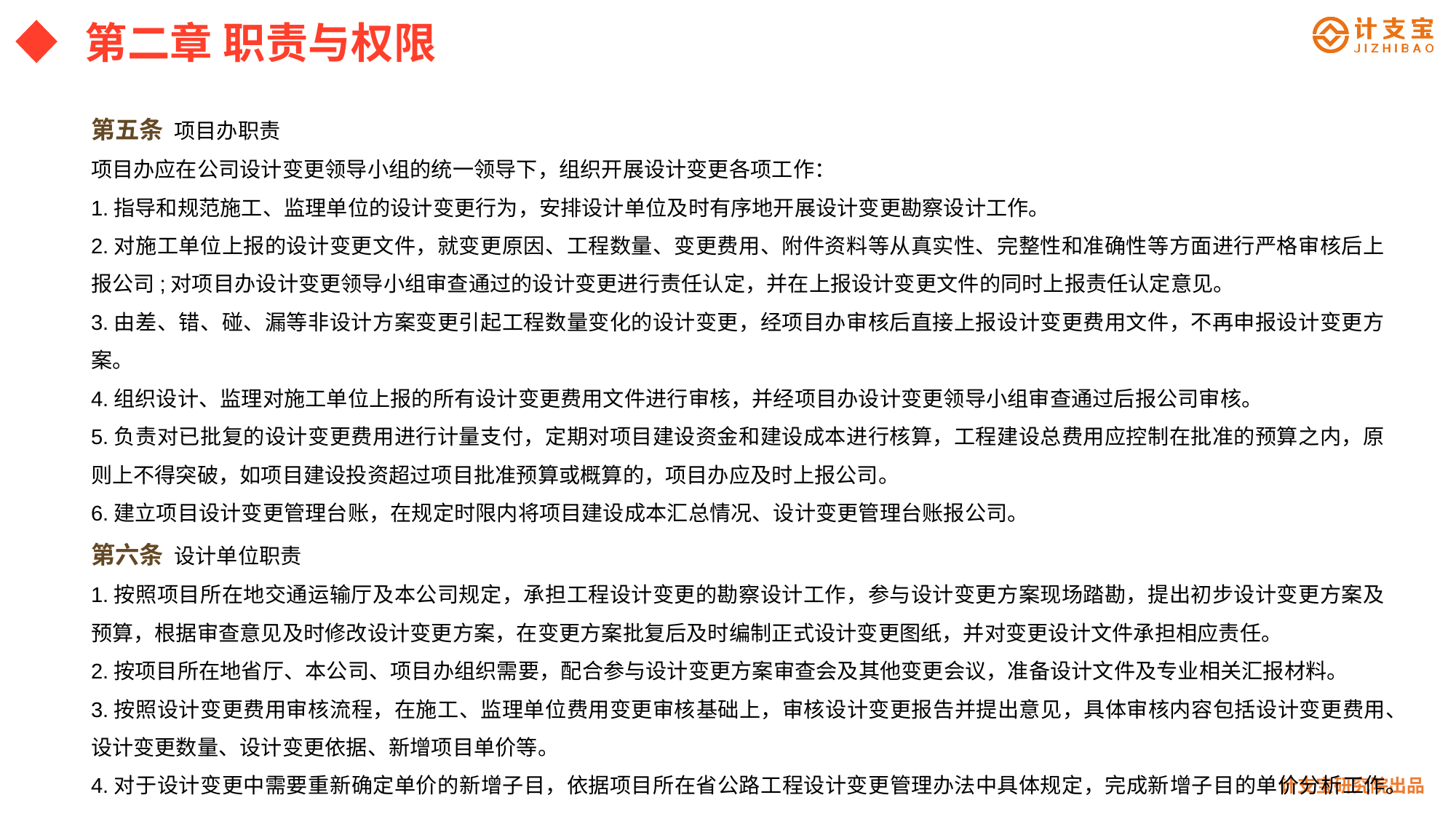

第二章 职责与权限

第五条  项目办职责
项目办应在公司设计变更领导小组的统一领导下，组织开展设计变更各项工作：
1.指导和规范施工、监理单位的设计变更行为，安排设计单位及时有序地开展设计变更勘察设计工作。
2.对施工单位上报的设计变更文件，就变更原因、工程数量、变更费用、附件资料等从真实性、完整性和准确性等方面进行严格审核后上报公司;对项目办设计变更领导小组审查通过的设计变更进行责任认定，并在上报设计变更文件的同时上报责任认定意见。
3.由差、错、碰、漏等非设计方案变更引起工程数量变化的设计变更，经项目办审核后直接上报设计变更费用文件，不再申报设计变更方案。
4.组织设计、监理对施工单位上报的所有设计变更费用文件进行审核，并经项目办设计变更领导小组审查通过后报公司审核。
5.负责对已批复的设计变更费用进行计量支付，定期对项目建设资金和建设成本进行核算，工程建设总费用应控制在批准的预算之内，原则上不得突破，如项目建设投资超过项目批准预算或概算的，项目办应及时上报公司。
6.建立项目设计变更管理台账，在规定时限内将项目建设成本汇总情况、设计变更管理台账报公司。
第六条  设计单位职责
1.按照项目所在地交通运输厅及本公司规定，承担工程设计变更的勘察设计工作，参与设计变更方案现场踏勘，提出初步设计变更方案及预算，根据审查意见及时修改设计变更方案，在变更方案批复后及时编制正式设计变更图纸，并对变更设计文件承担相应责任。
2.按项目所在地省厅、本公司、项目办组织需要，配合参与设计变更方案审查会及其他变更会议，准备设计文件及专业相关汇报材料。
3.按照设计变更费用审核流程，在施工、监理单位费用变更审核基础上，审核设计变更报告并提出意见，具体审核内容包括设计变更费用、设计变更数量、设计变更依据、新增项目单价等。
4.对于设计变更中需要重新确定单价的新增子目，依据项目所在省公路工程设计变更管理办法中具体规定，完成新增子目的单价分析工作。